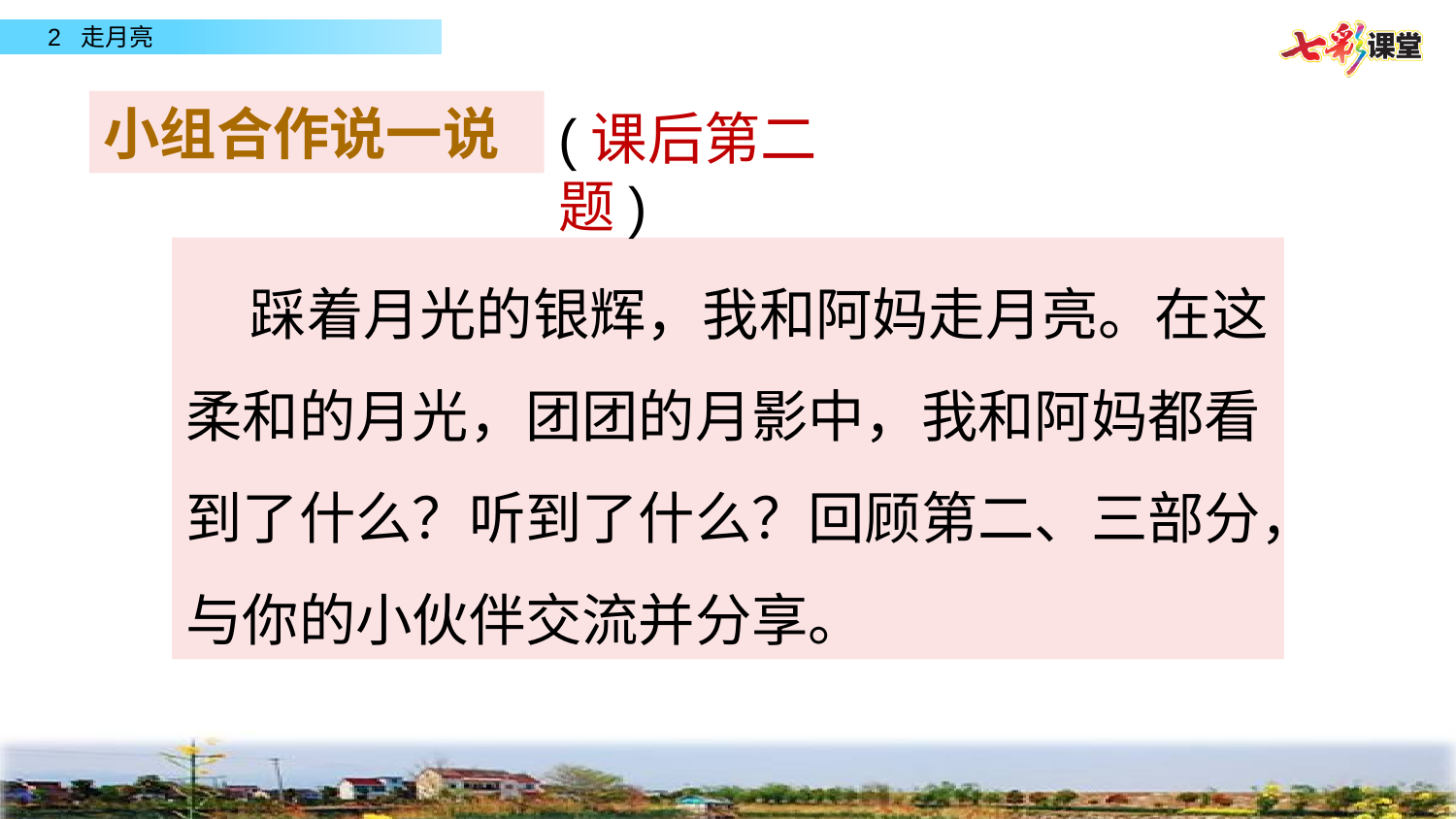

小组合作说一说
(课后第二题)
    踩着月光的银辉，我和阿妈走月亮。在这柔和的月光，团团的月影中，我和阿妈都看到了什么？听到了什么？回顾第二、三部分，与你的小伙伴交流并分享。